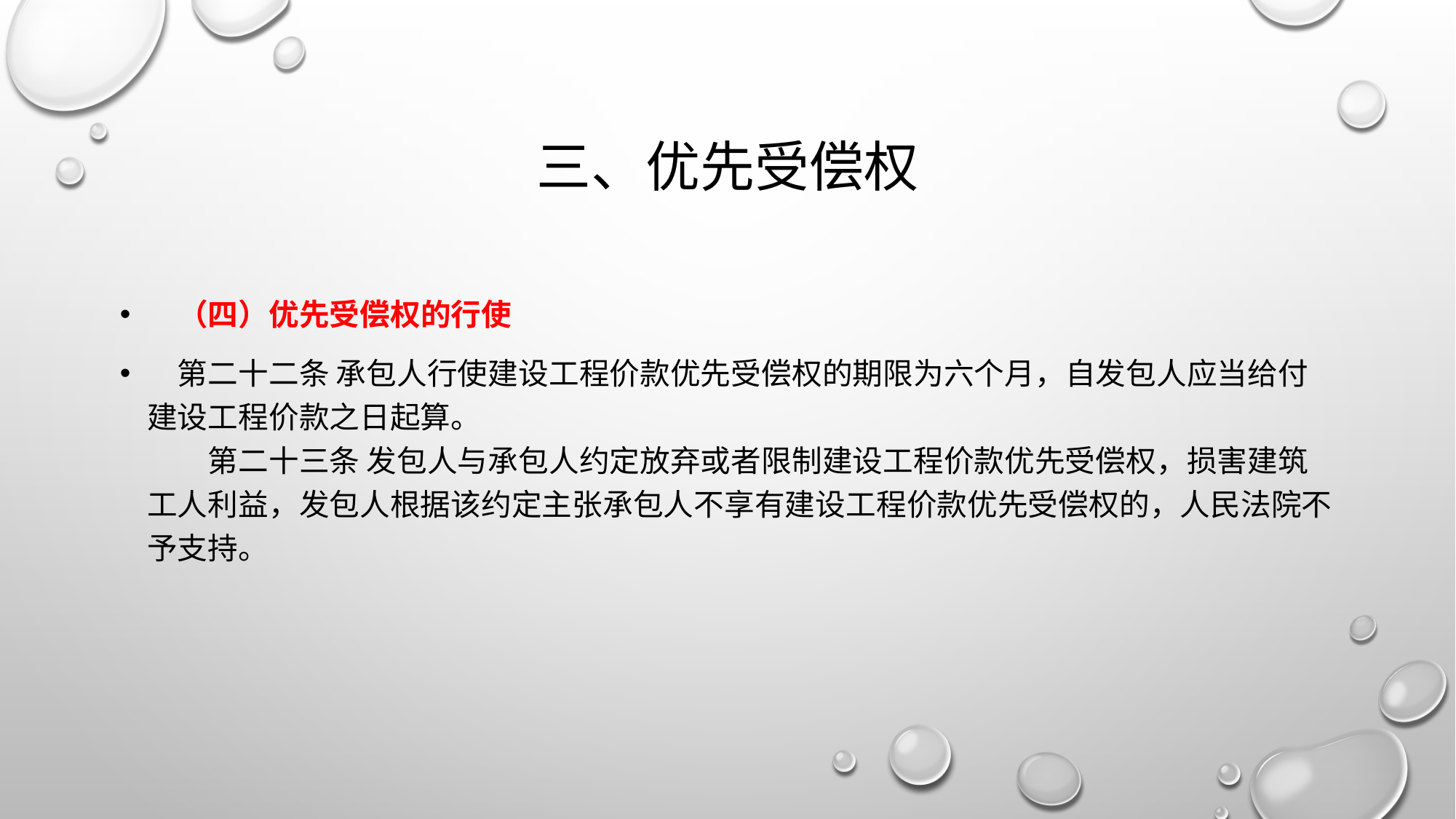

# 三、优先受偿权
　（四）优先受偿权的行使
　第二十二条 承包人行使建设工程价款优先受偿权的期限为六个月，自发包人应当给付建设工程价款之日起算。
　　第二十三条 发包人与承包人约定放弃或者限制建设工程价款优先受偿权，损害建筑工人利益，发包人根据该约定主张承包人不享有建设工程价款优先受偿权的，人民法院不予支持。